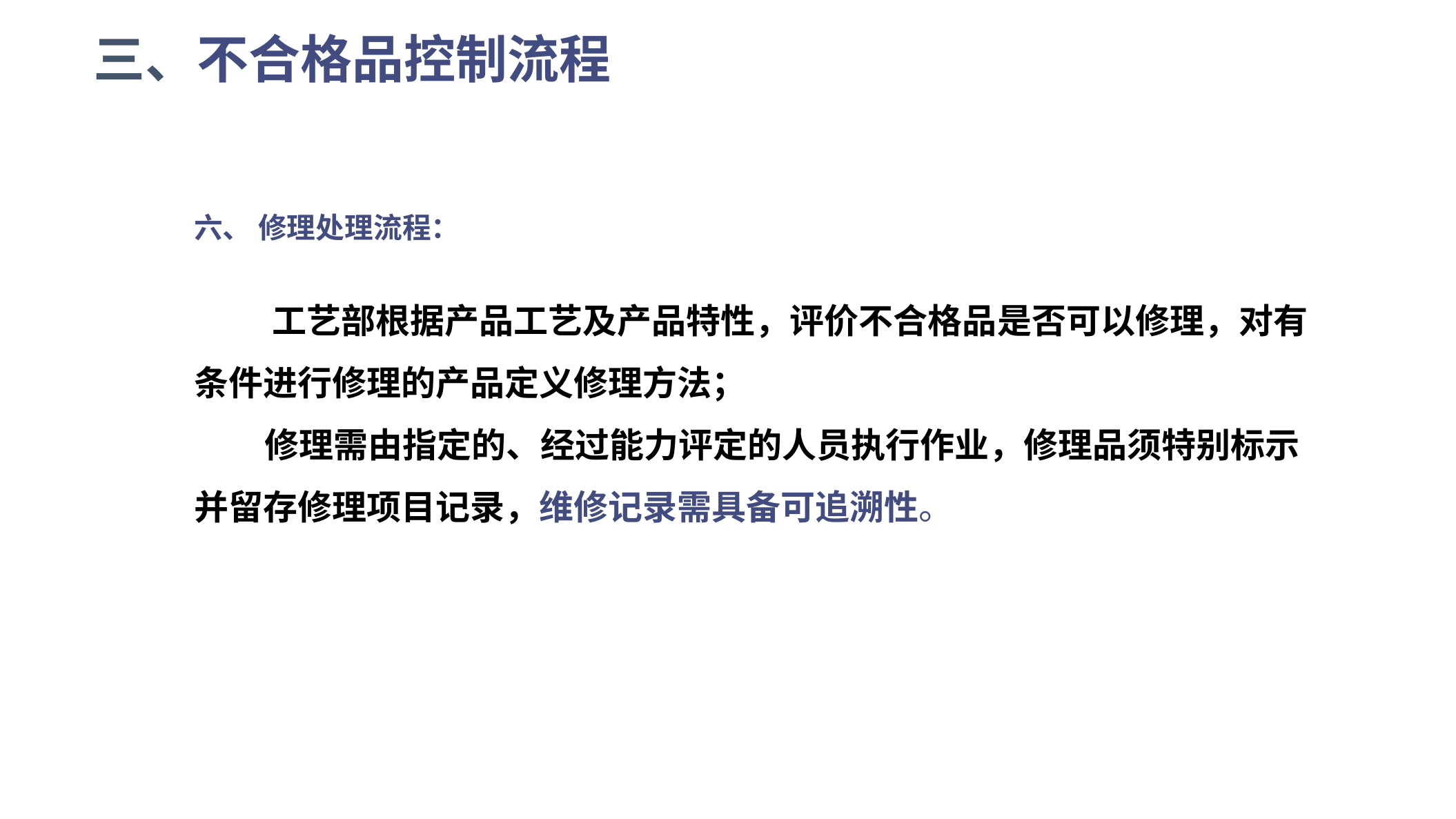

三、不合格品控制流程
六、 修理处理流程：

         工艺部根据产品工艺及产品特性，评价不合格品是否可以修理，对有条件进行修理的产品定义修理方法；
        修理需由指定的、经过能力评定的人员执行作业，修理品须特别标示并留存修理项目记录，维修记录需具备可追溯性。